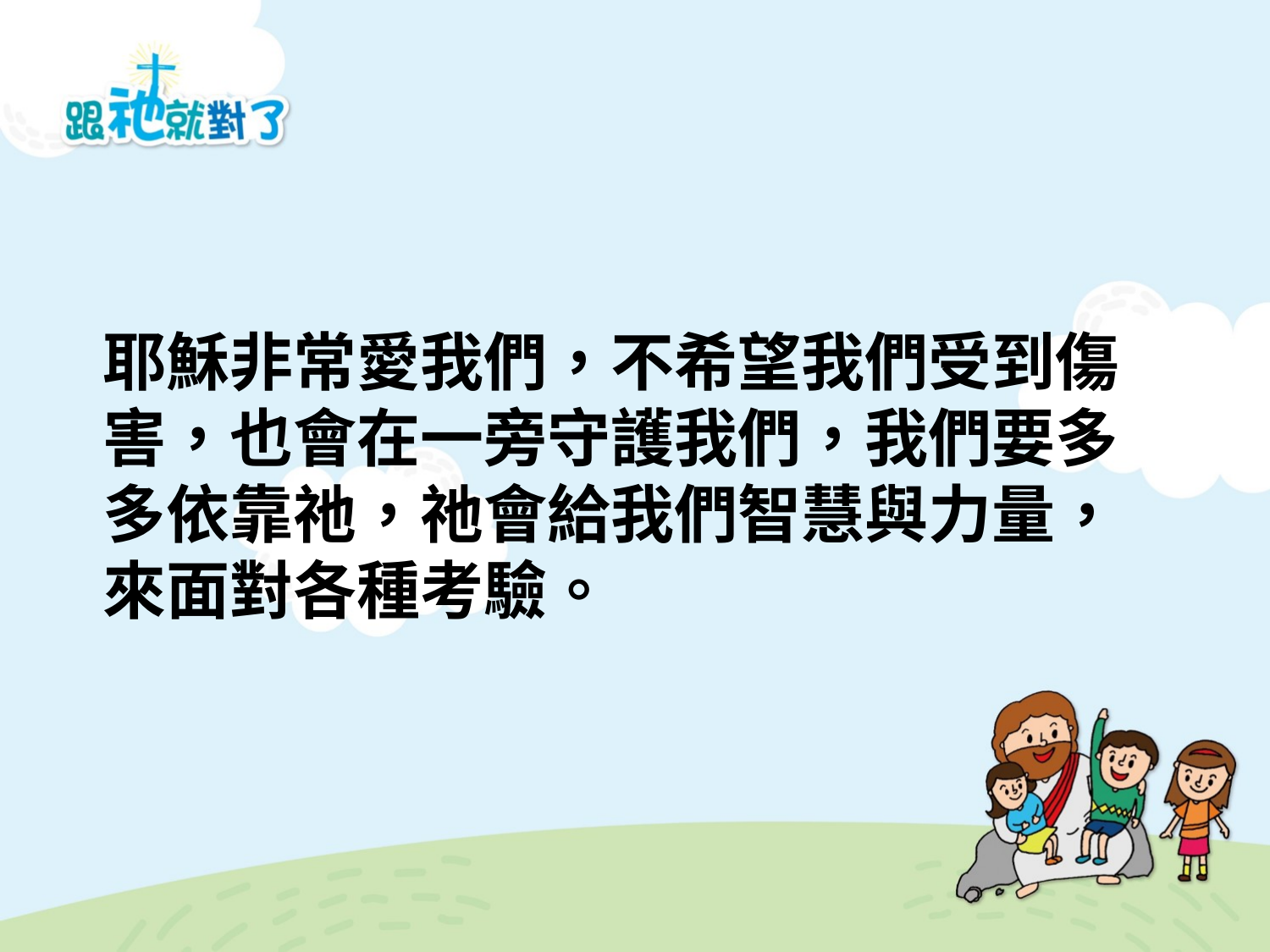

耶穌非常愛我們，不希望我們受到傷害，也會在一旁守護我們，我們要多多依靠祂，祂會給我們智慧與力量，來面對各種考驗。